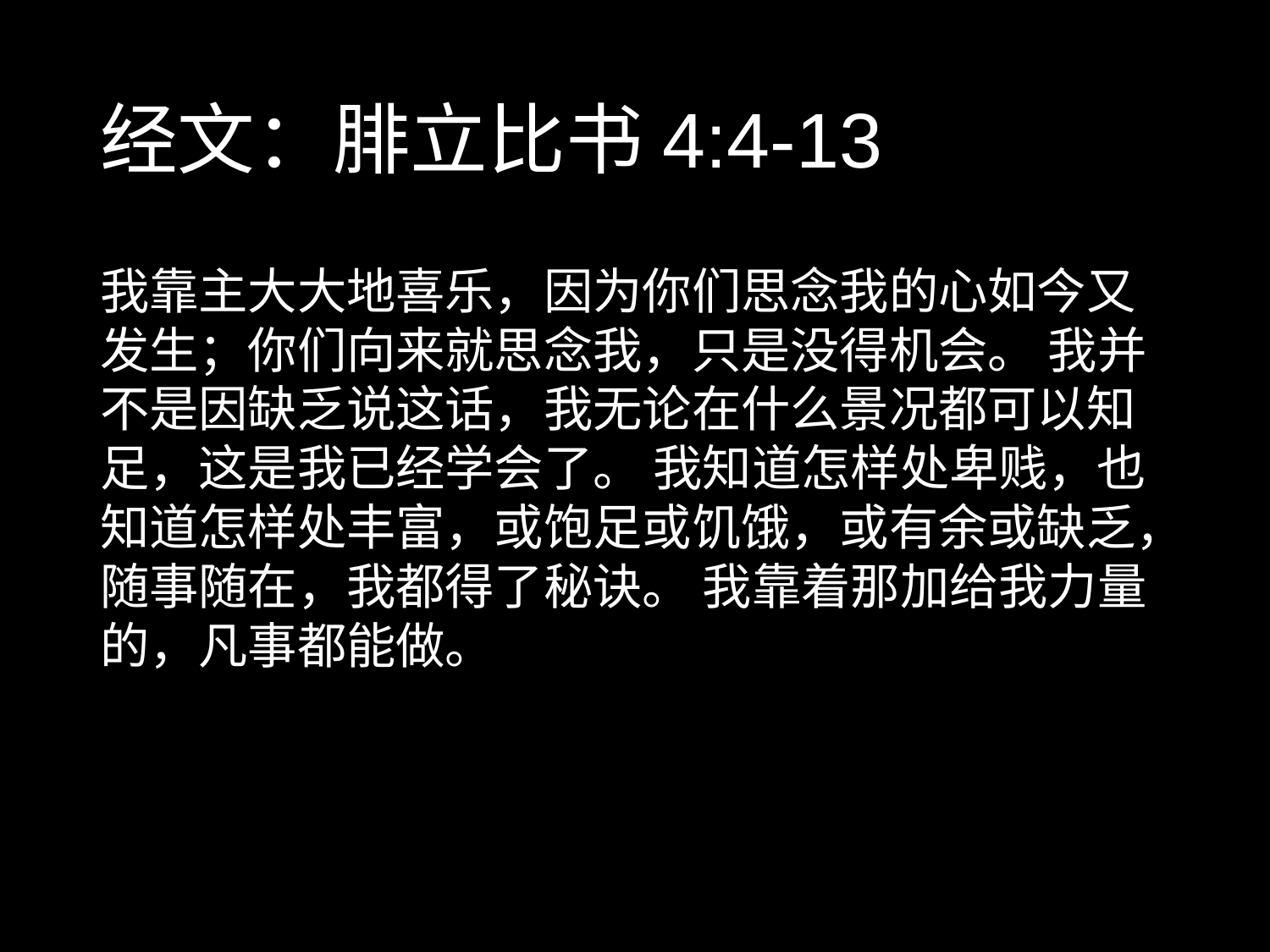

# 经文：腓立比书4:4-13
我靠主大大地喜乐，因为你们思念我的心如今又发生；你们向来就思念我，只是没得机会。 我并不是因缺乏说这话，我无论在什么景况都可以知足，这是我已经学会了。 我知道怎样处卑贱，也知道怎样处丰富，或饱足或饥饿，或有余或缺乏，随事随在，我都得了秘诀。 我靠着那加给我力量的，凡事都能做。